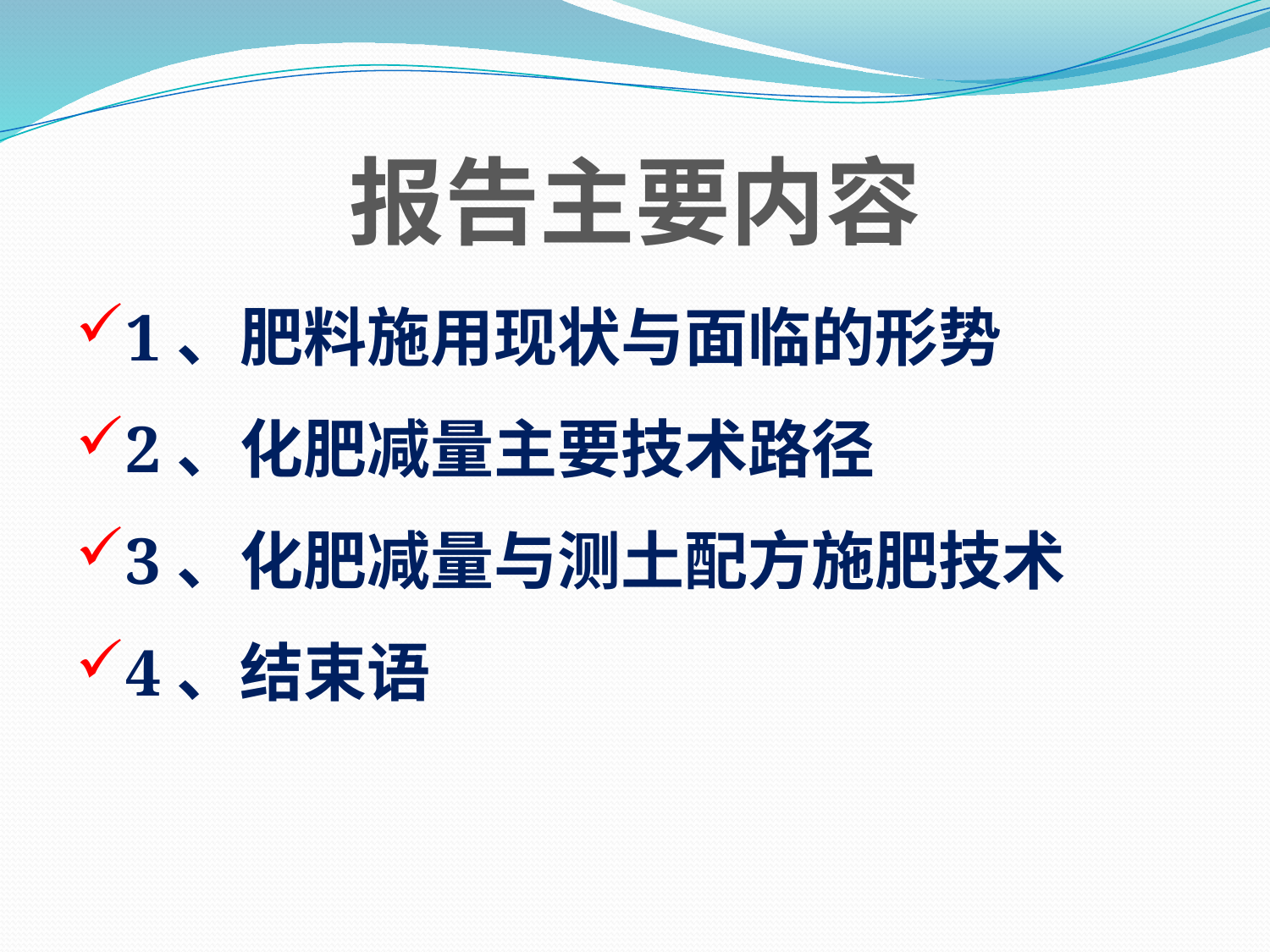

# 报告主要内容
1、肥料施用现状与面临的形势
2、化肥减量主要技术路径
3、化肥减量与测土配方施肥技术
4、结束语